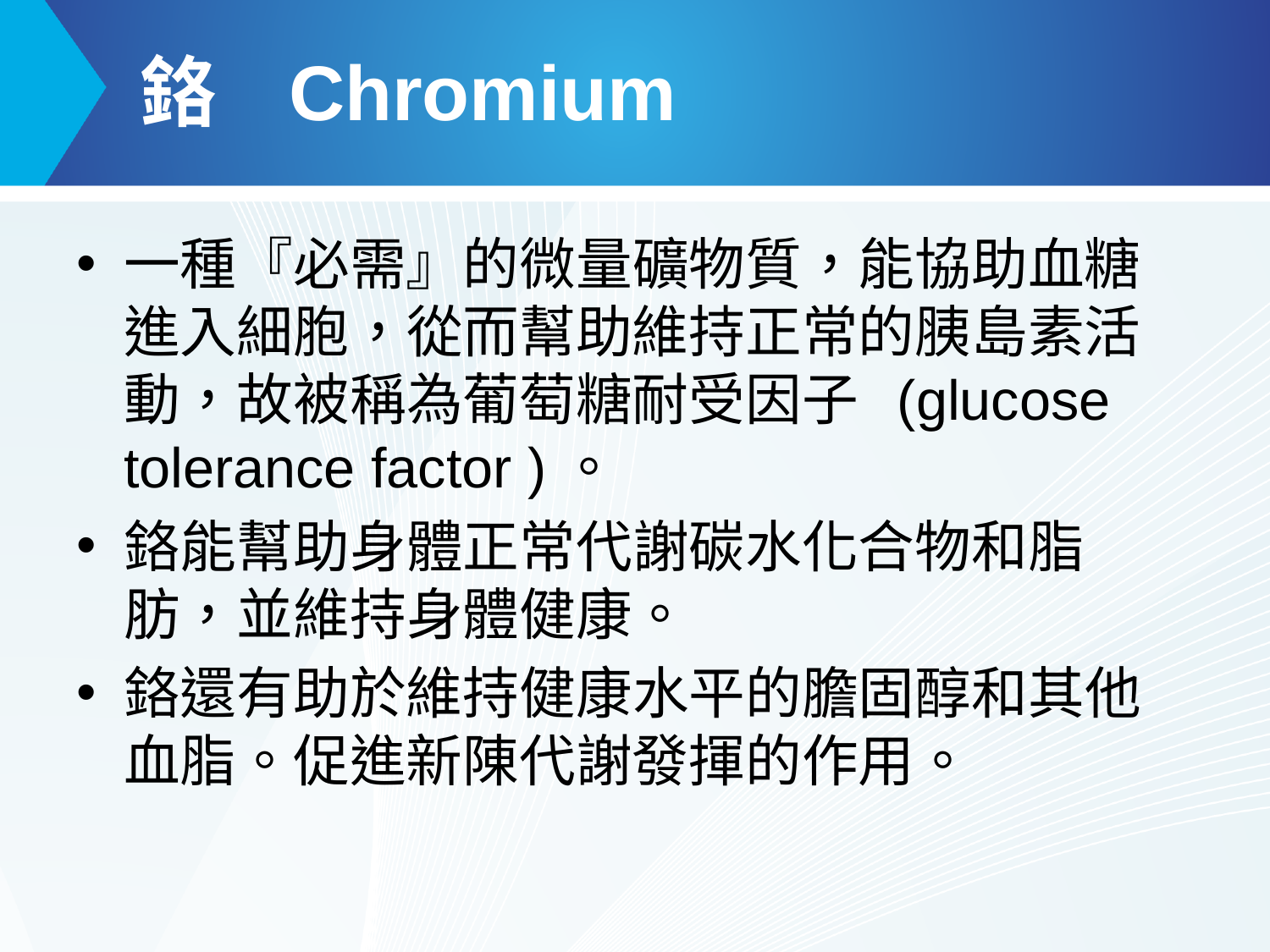

# 鉻   Chromium
一種『必需』的微量礦物質，能協助血糖進入細胞，從而幫助維持正常的胰島素活動，故被稱為葡萄糖耐受因子  (glucose tolerance factor )。
鉻能幫助身體正常代謝碳水化合物和脂肪，並維持身體健康。
鉻還有助於維持健康水平的膽固醇和其他血脂。促進新陳代謝發揮的作用。